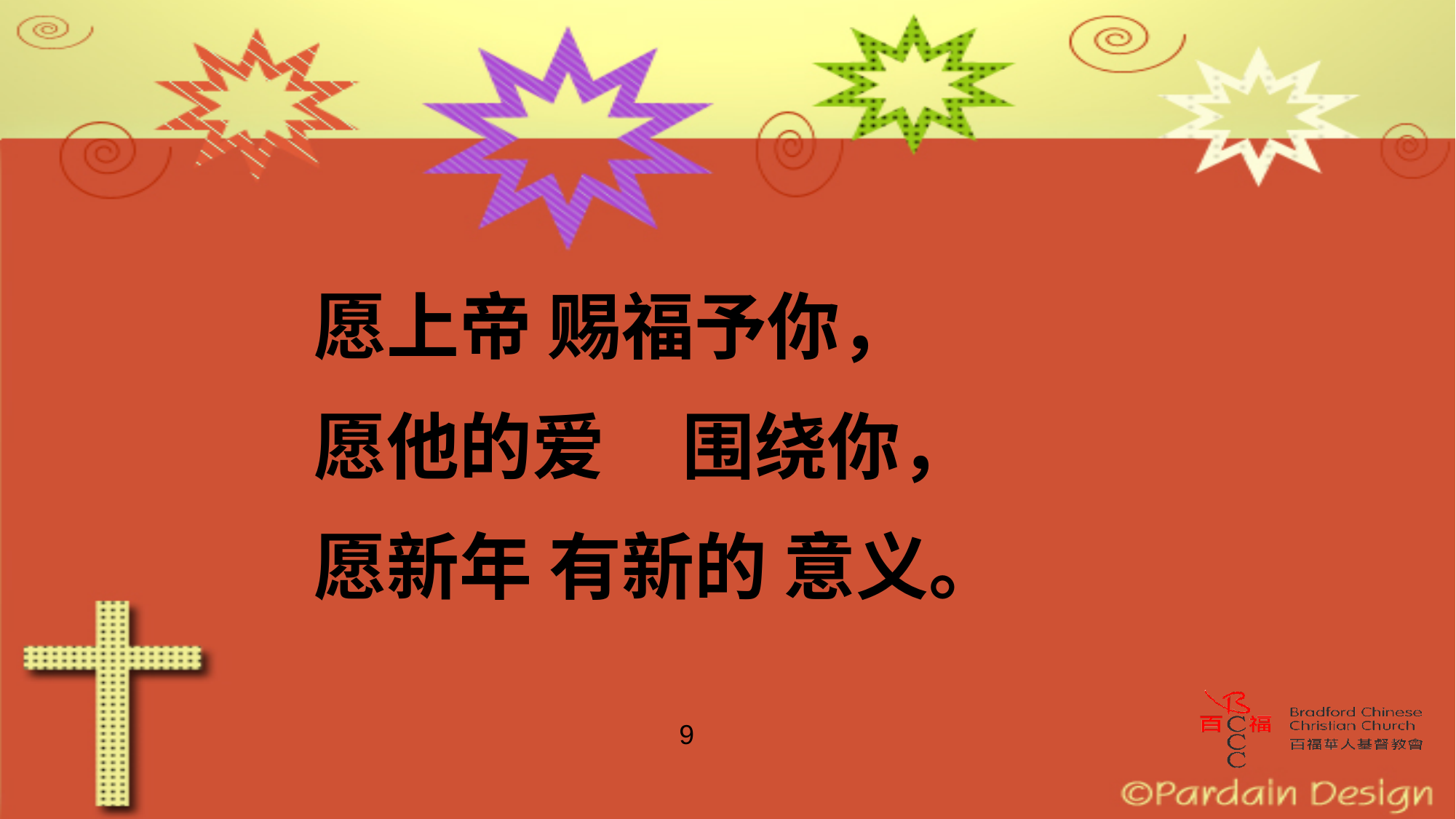

愿上帝 赐福予你，
愿他的爱	围绕你，
愿新年 有新的 意义。
9